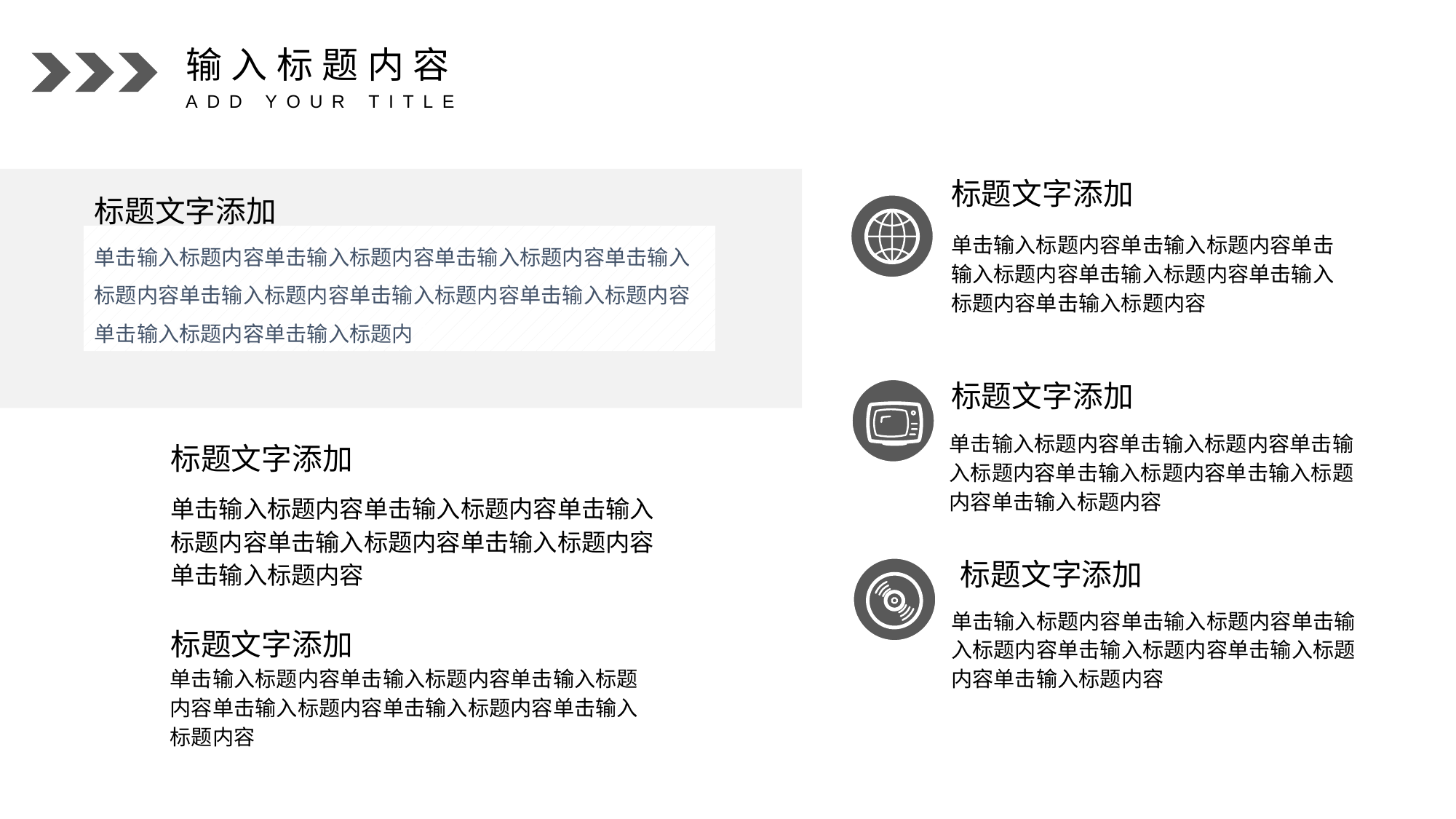

输入标题内容

ADD YOUR TITLE

标题文字添加
标题文字添加

单击输入标题内容单击输入标题内容单击输入标题内容单击输入标题内容单击输入标题内容单击输入标题内容
单击输入标题内容单击输入标题内容单击输入标题内容单击输入标题内容单击输入标题内容单击输入标题内容单击输入标题内容单击输入标题内容单击输入标题内容
标题文字添加

单击输入标题内容单击输入标题内容单击输入标题内容单击输入标题内容单击输入标题内容单击输入标题内容

标题文字添加
单击输入标题内容单击输入标题内容单击输入标题内容单击输入标题内容单击输入标题内容单击输入标题内容
标题文字添加

单击输入标题内容单击输入标题内容单击输入标题内容单击输入标题内容单击输入标题内容单击输入标题内容
标题文字添加
单击输入标题内容单击输入标题内容单击输入标题内容单击输入标题内容单击输入标题内容单击输入标题内容